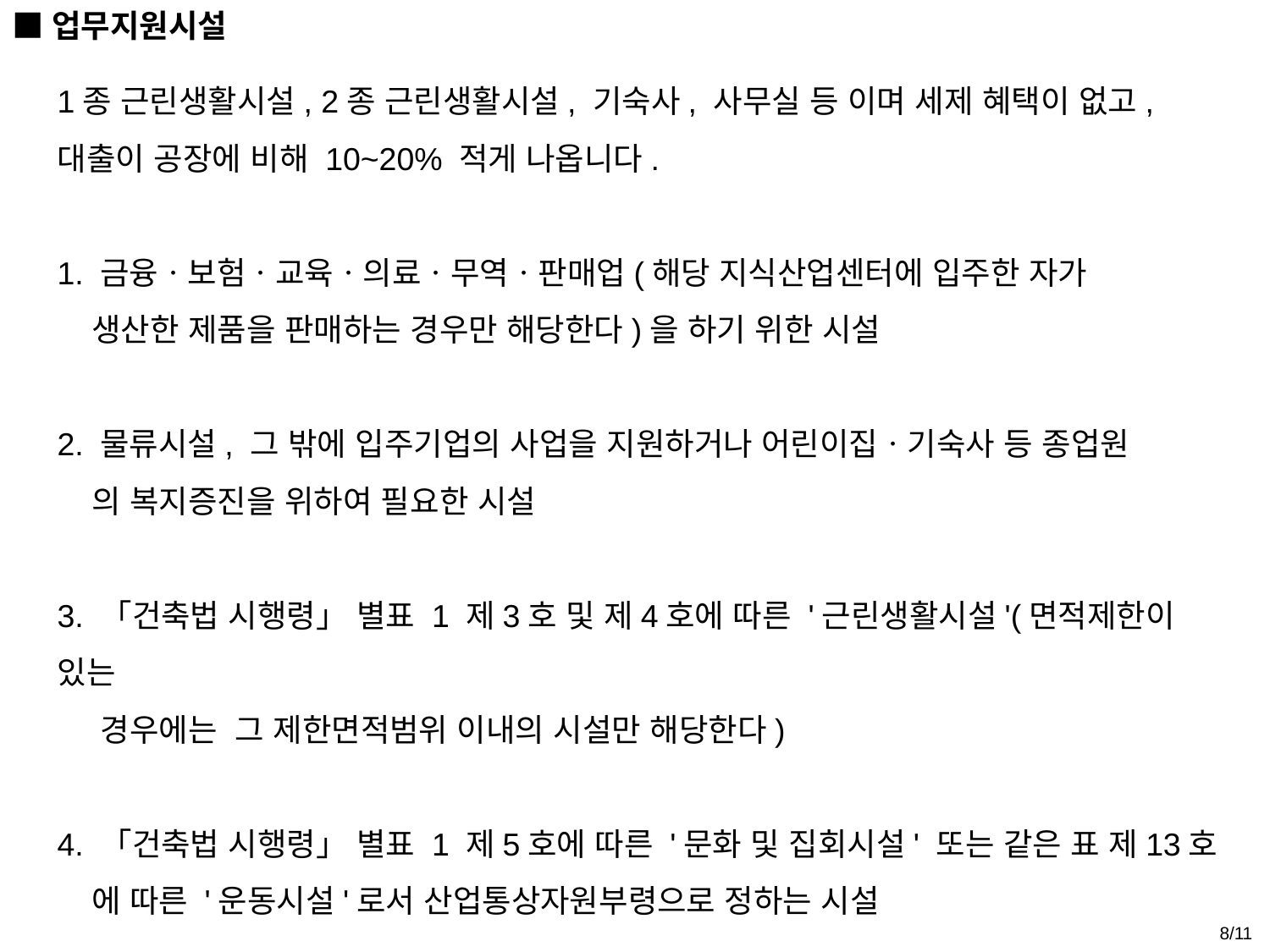

■업무지원시설
1종 근린생활시설, 2종 근린생활시설, 기숙사, 사무실 등 이며 세제 혜택이 없고, 대출이 공장에 비해 10~20% 적게 나옵니다.

1. 금융ㆍ보험ㆍ교육ㆍ의료ㆍ무역ㆍ판매업(해당 지식산업센터에 입주한 자가
   생산한 제품을 판매하는 경우만 해당한다)을 하기 위한 시설
​
2. 물류시설, 그 밖에 입주기업의 사업을 지원하거나 어린이집ㆍ기숙사 등 종업원
   의 복지증진을 위하여 필요한 시설
​
3. 「건축법 시행령」 별표 1 제3호 및 제4호에 따른 '근린생활시설'(면적제한이 있는
    경우에는  그 제한면적범위 이내의 시설만 해당한다)
​
4. 「건축법 시행령」 별표 1 제5호에 따른 '문화 및 집회시설' 또는 같은 표 제13호
   에 따른 '운동시설'로서 산업통상자원부령으로 정하는 시설
8/11